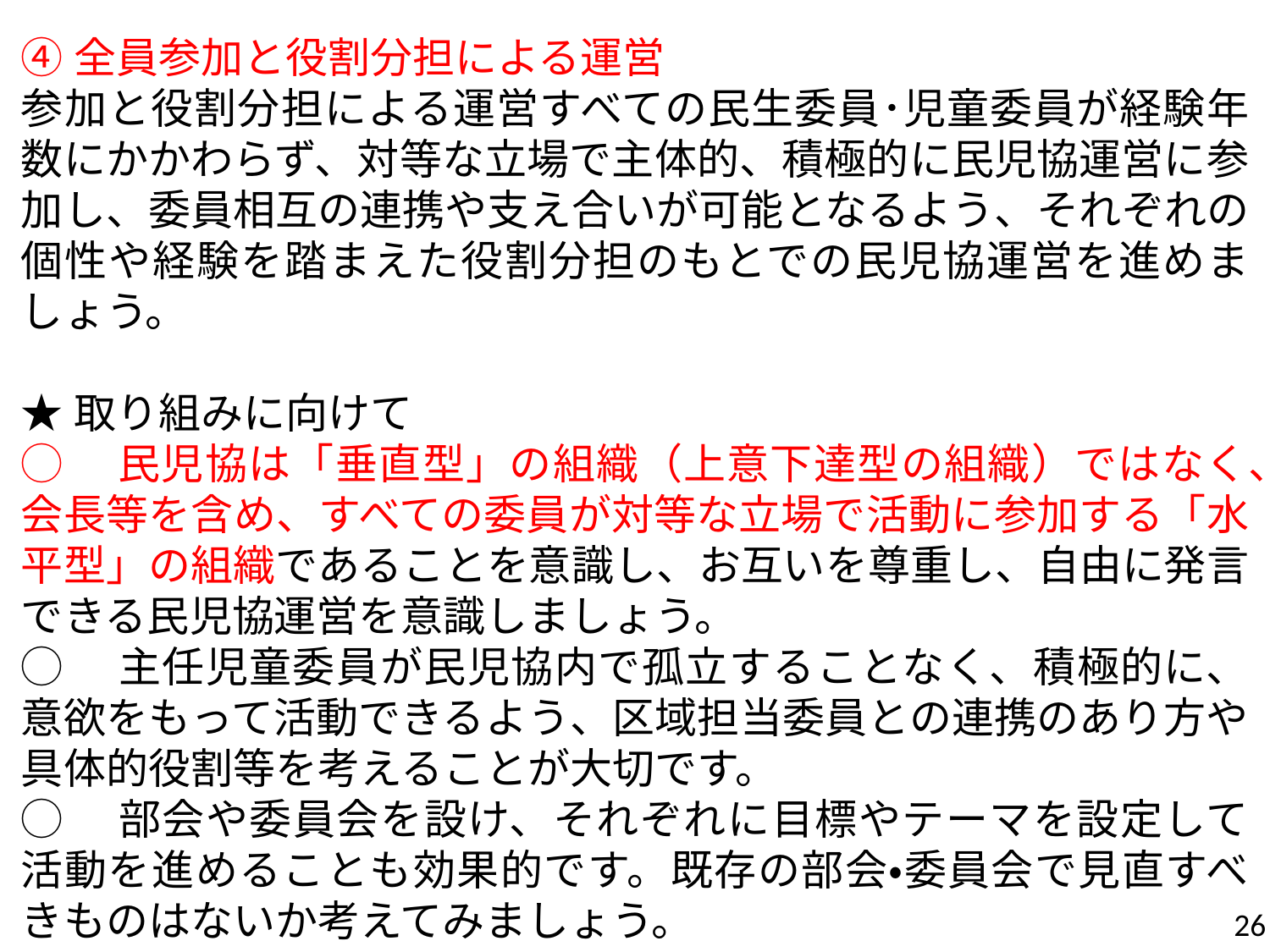

④全員参加と役割分担による運営
参加と役割分担による運営すべての民生委員･児童委員が経験年数にかかわらず、対等な立場で主体的、積極的に民児協運営に参加し、委員相互の連携や支え合いが可能となるよう、それぞれの個性や経験を踏まえた役割分担のもとでの民児協運営を進めましょう。

★取り組みに向けて
◯　民児協は「垂直型」の組織（上意下達型の組織）ではなく、会長等を含め、すべての委員が対等な立場で活動に参加する「水平型」の組織であることを意識し、お互いを尊重し、自由に発言できる民児協運営を意識しましょう。
◯　主任児童委員が民児協内で孤立することなく、積極的に、意欲をもって活動できるよう、区域担当委員との連携のあり方や具体的役割等を考えることが大切です。
◯　部会や委員会を設け、それぞれに目標やテーマを設定して活動を進めることも効果的です。既存の部会・委員会で見直すべきものはないか考えてみましょう。
26